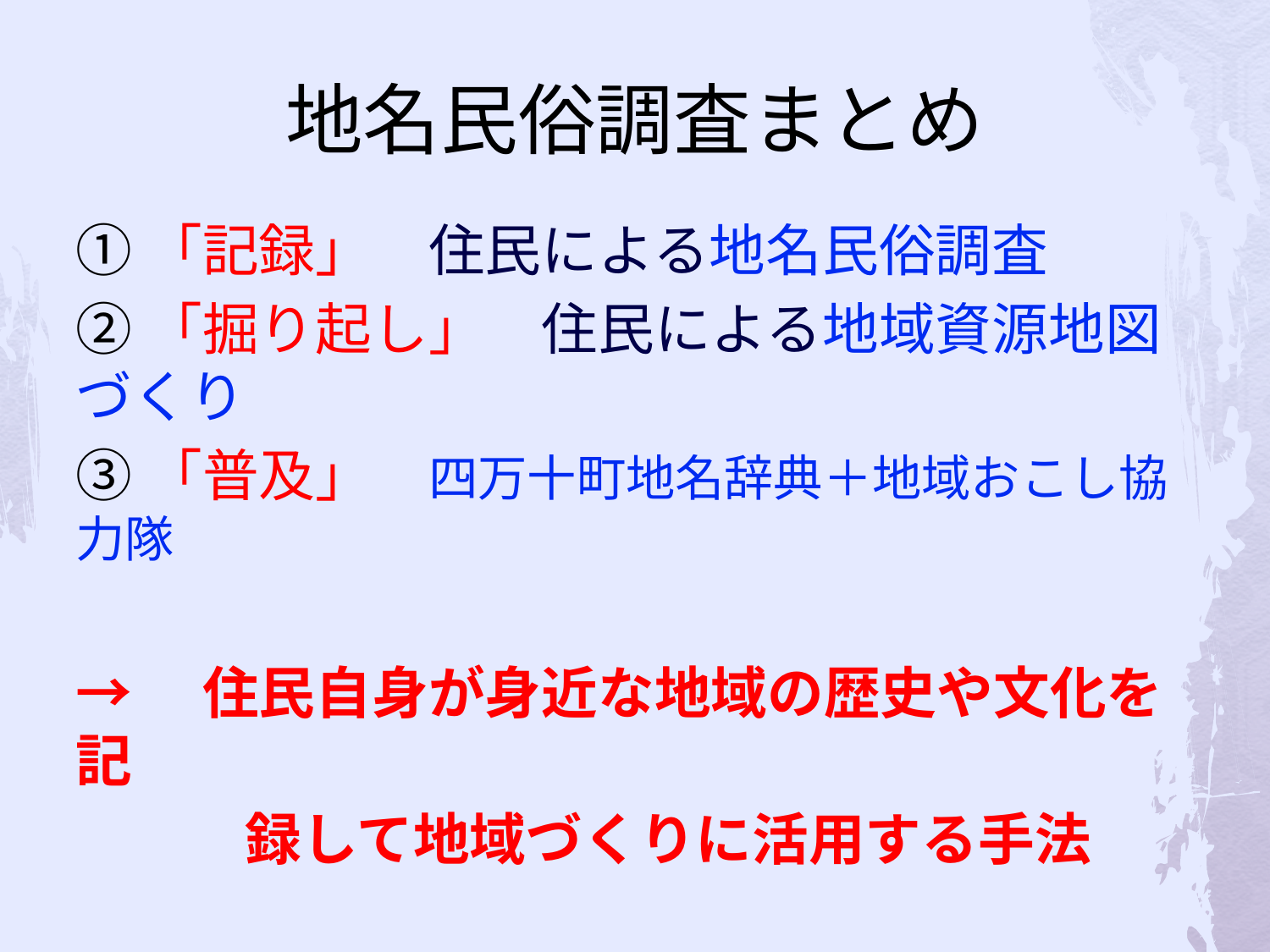

# 地名民俗調査まとめ
①「記録」　住民による地名民俗調査
②「掘り起し」　住民による地域資源地図づくり
③「普及」　四万十町地名辞典＋地域おこし協力隊

→　住民自身が身近な地域の歴史や文化を記
　　　録して地域づくりに活用する手法